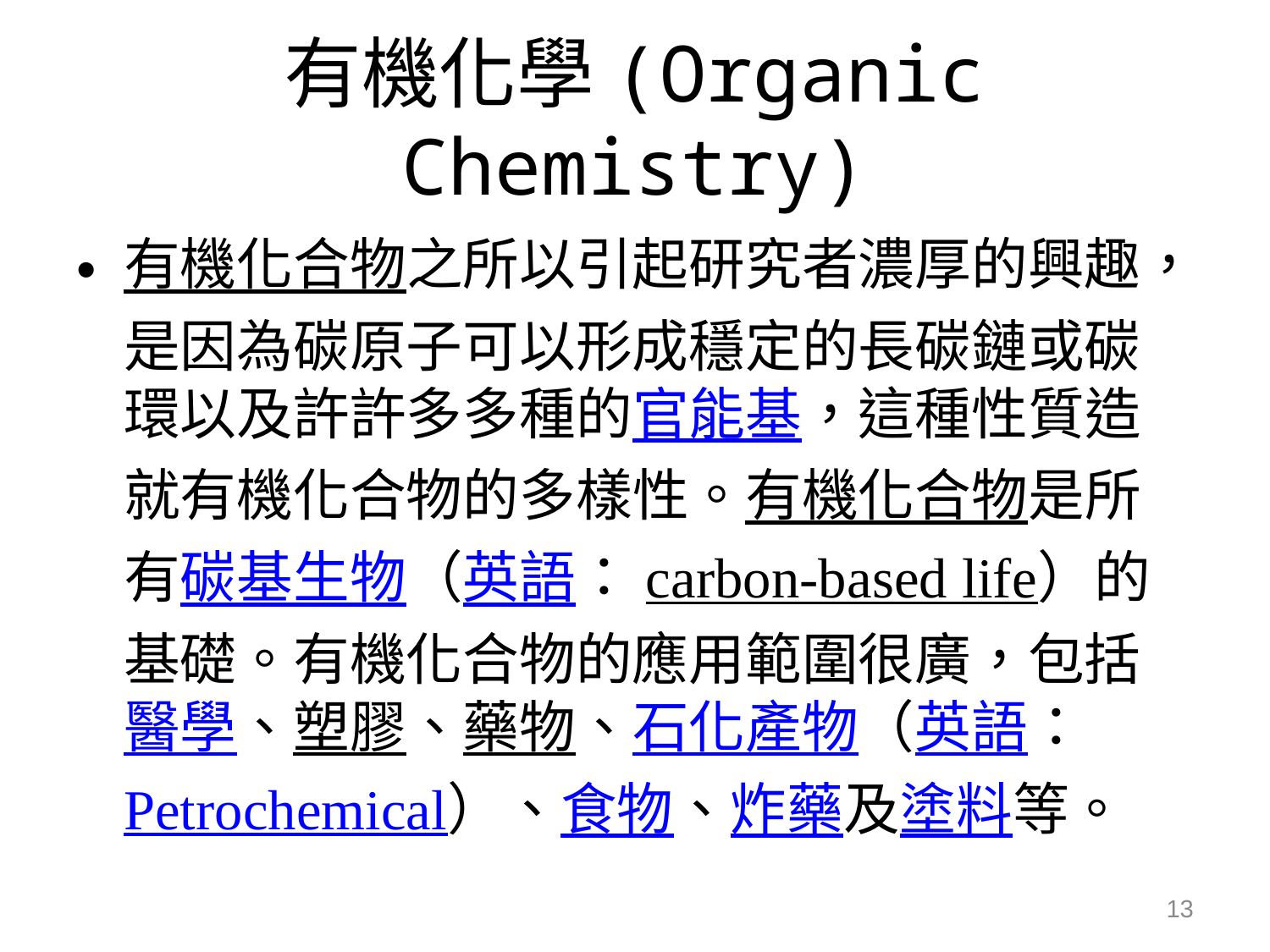

# 有機化學(Organic Chemistry)
有機化合物之所以引起研究者濃厚的興趣，是因為碳原子可以形成穩定的長碳鏈或碳環以及許許多多種的官能基，這種性質造就有機化合物的多樣性。有機化合物是所有碳基生物（英語：carbon-based life）的基礎。有機化合物的應用範圍很廣，包括醫學、塑膠、藥物、石化產物（英語：Petrochemical）、食物、炸藥及塗料等。

13